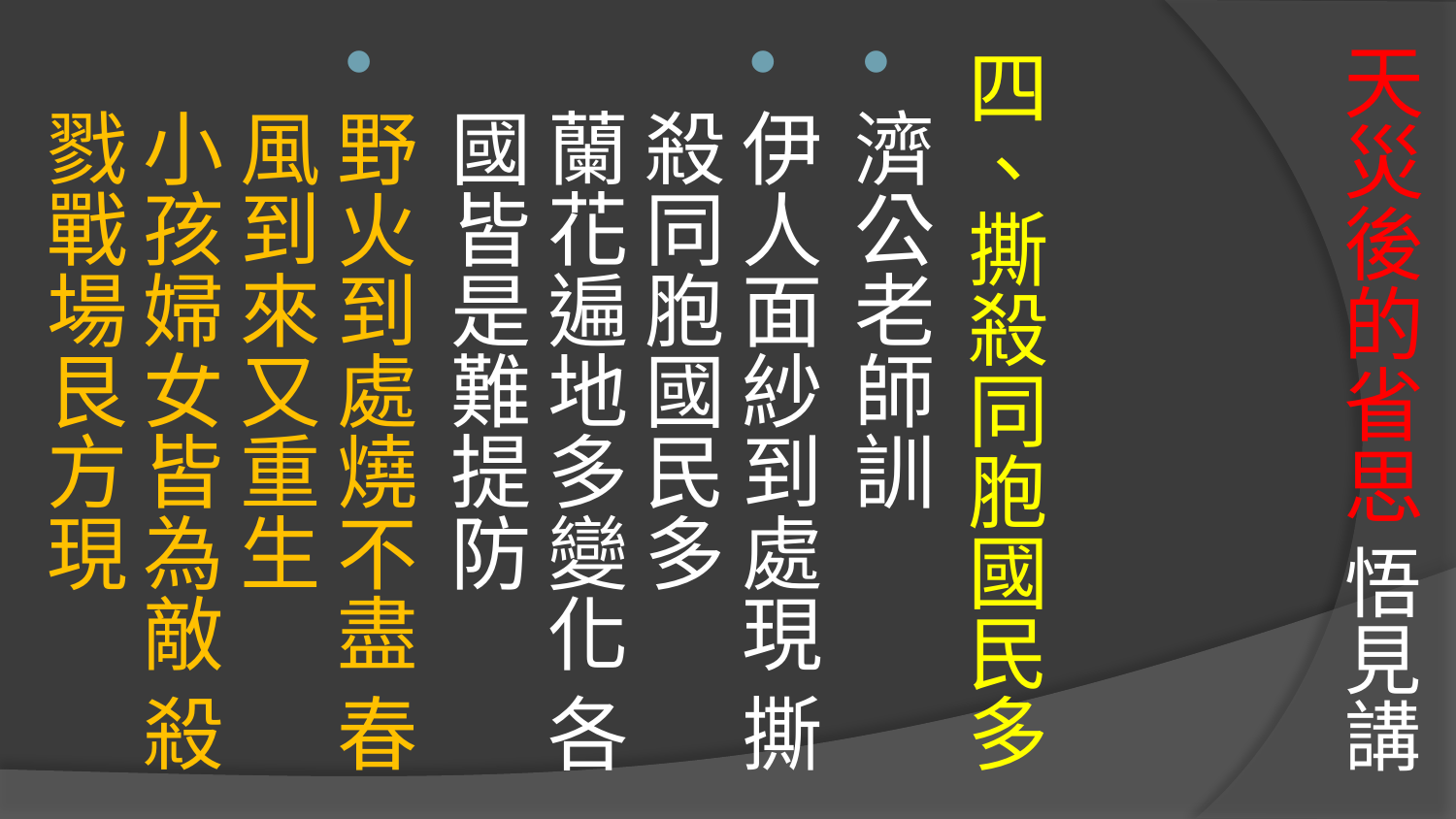

# 天災後的省思 悟見講
四、撕殺同胞國民多
濟公老師訓
伊人面紗到處現 撕殺同胞國民多 
蘭花遍地多變化 各國皆是難提防
野火到處燒不盡 春風到來又重生 
小孩婦女皆為敵 殺戮戰場艮方現